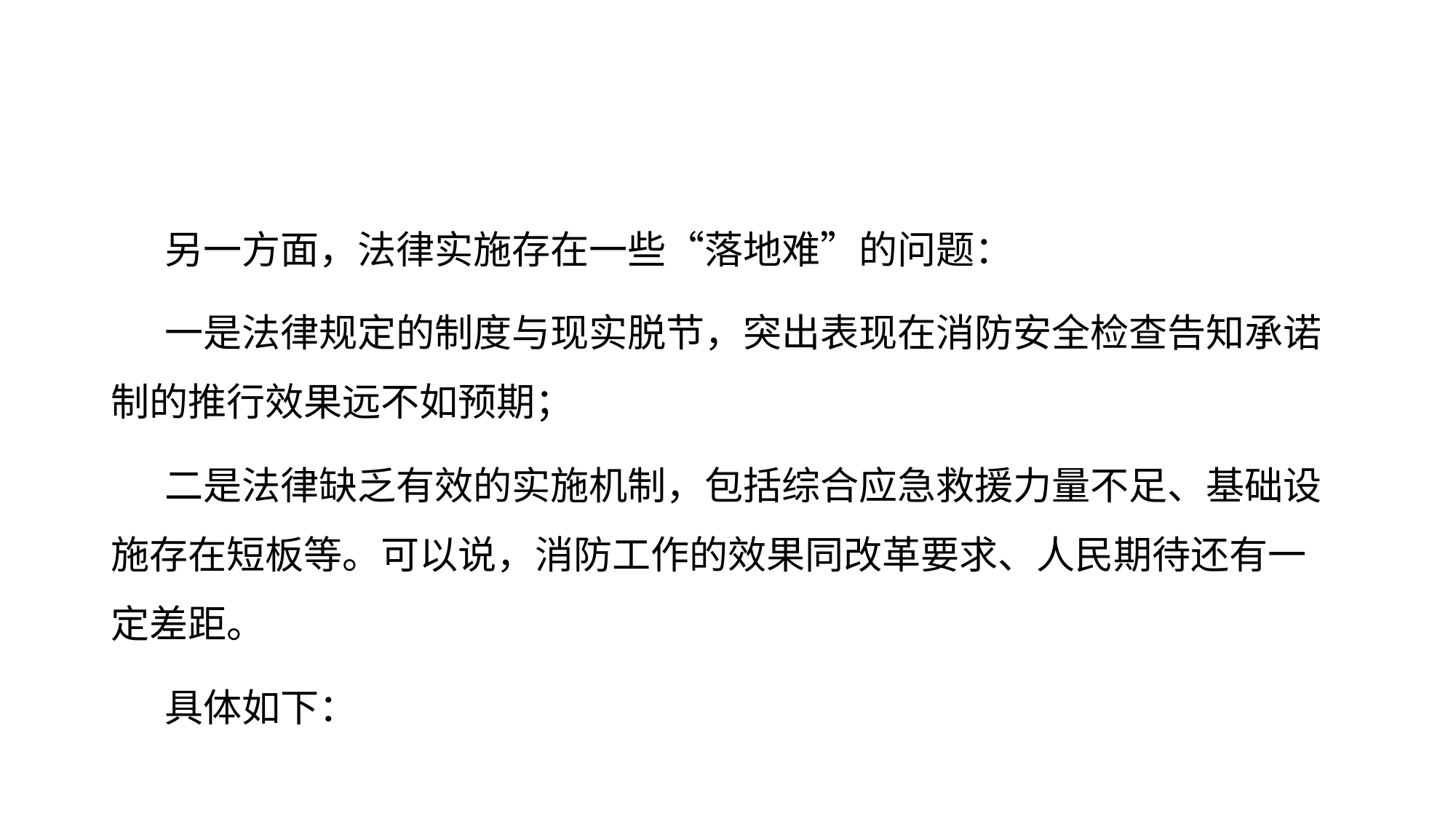

#
另一方面，法律实施存在一些“落地难”的问题：
一是法律规定的制度与现实脱节，突出表现在消防安全检查告知承诺制的推行效果远不如预期；
二是法律缺乏有效的实施机制，包括综合应急救援力量不足、基础设施存在短板等。可以说，消防工作的效果同改革要求、人民期待还有一定差距。
具体如下：